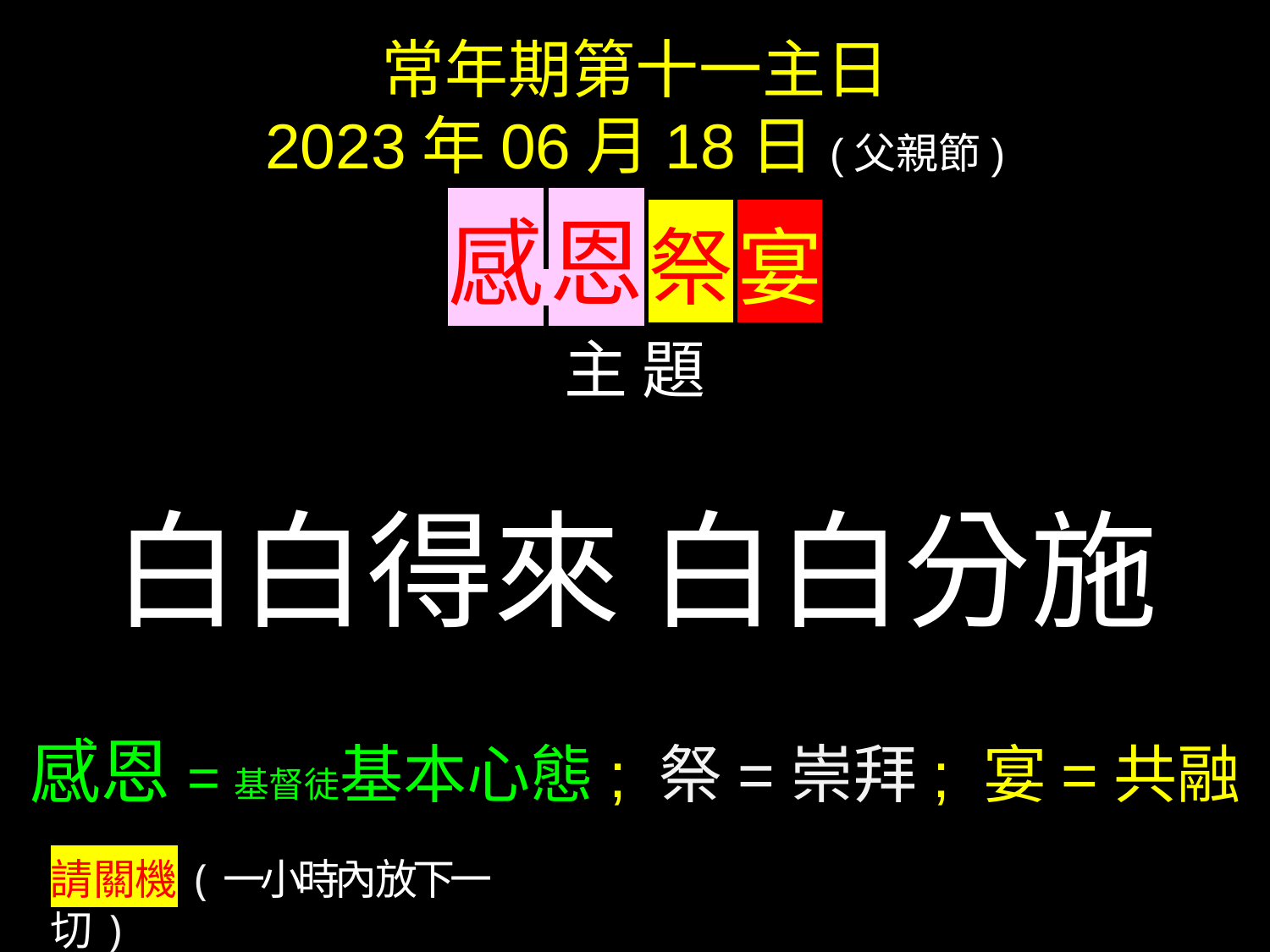

常年期第十一主日
2023年06月18日(父親節)
感 恩 祭 宴

主 題

白白得來 白白分施

感恩=基督徒基本心態; 祭=崇拜; 宴=共融
請關機(一小時內 放下一切)